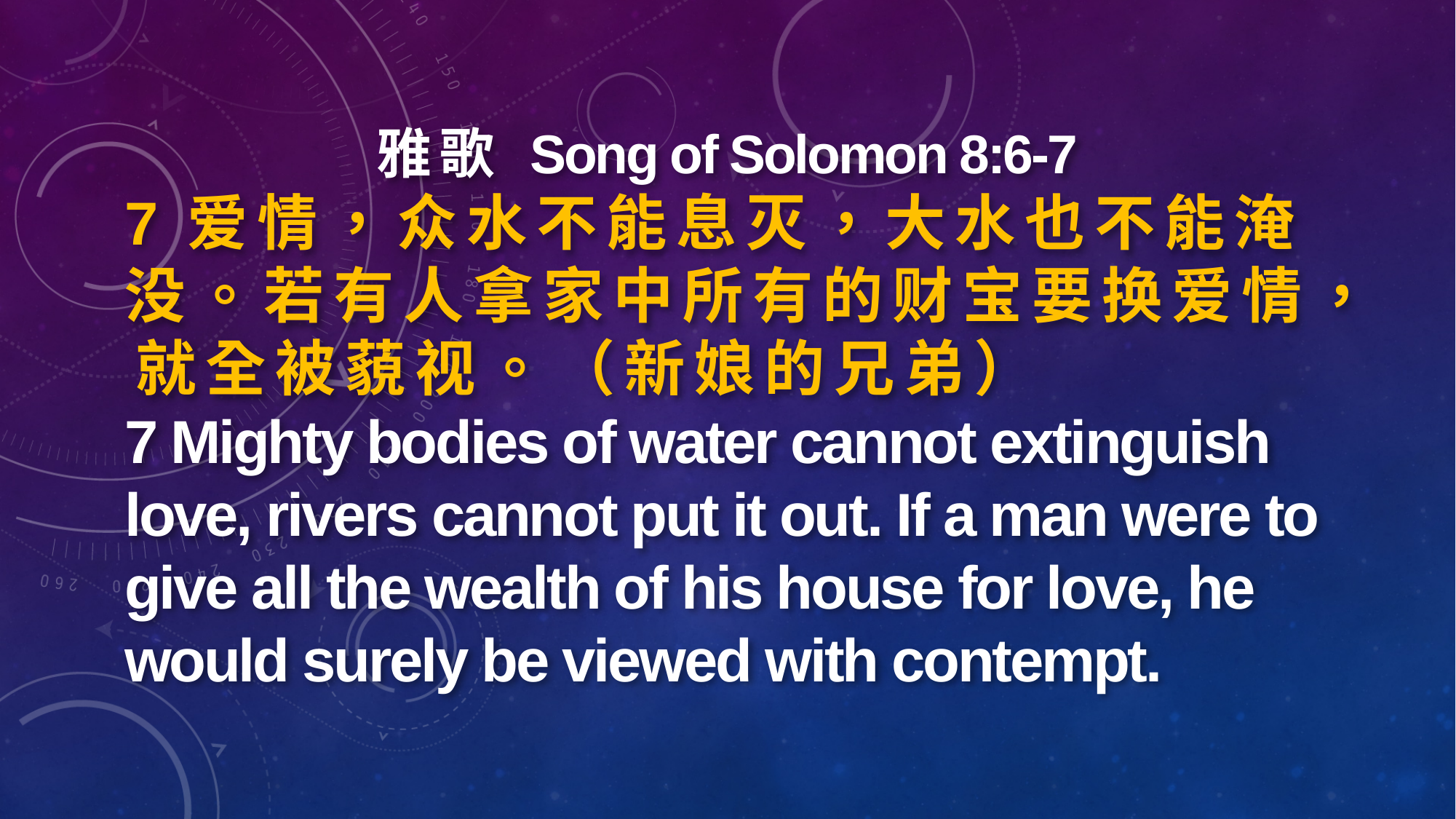

雅 歌  Song of Solomon 8:6-7
7 爱 情 ， 众 水 不 能 息 灭 ， 大 水 也 不 能 淹 没 。 若 有 人 拿 家 中 所 有 的 财 宝 要 换 爱 情 ， 就 全 被 藐 视 。 （ 新 娘 的 兄 弟 ）
7 Mighty bodies of water cannot extinguish love, rivers cannot put it out. If a man were to give all the wealth of his house for love, he would surely be viewed with contempt.